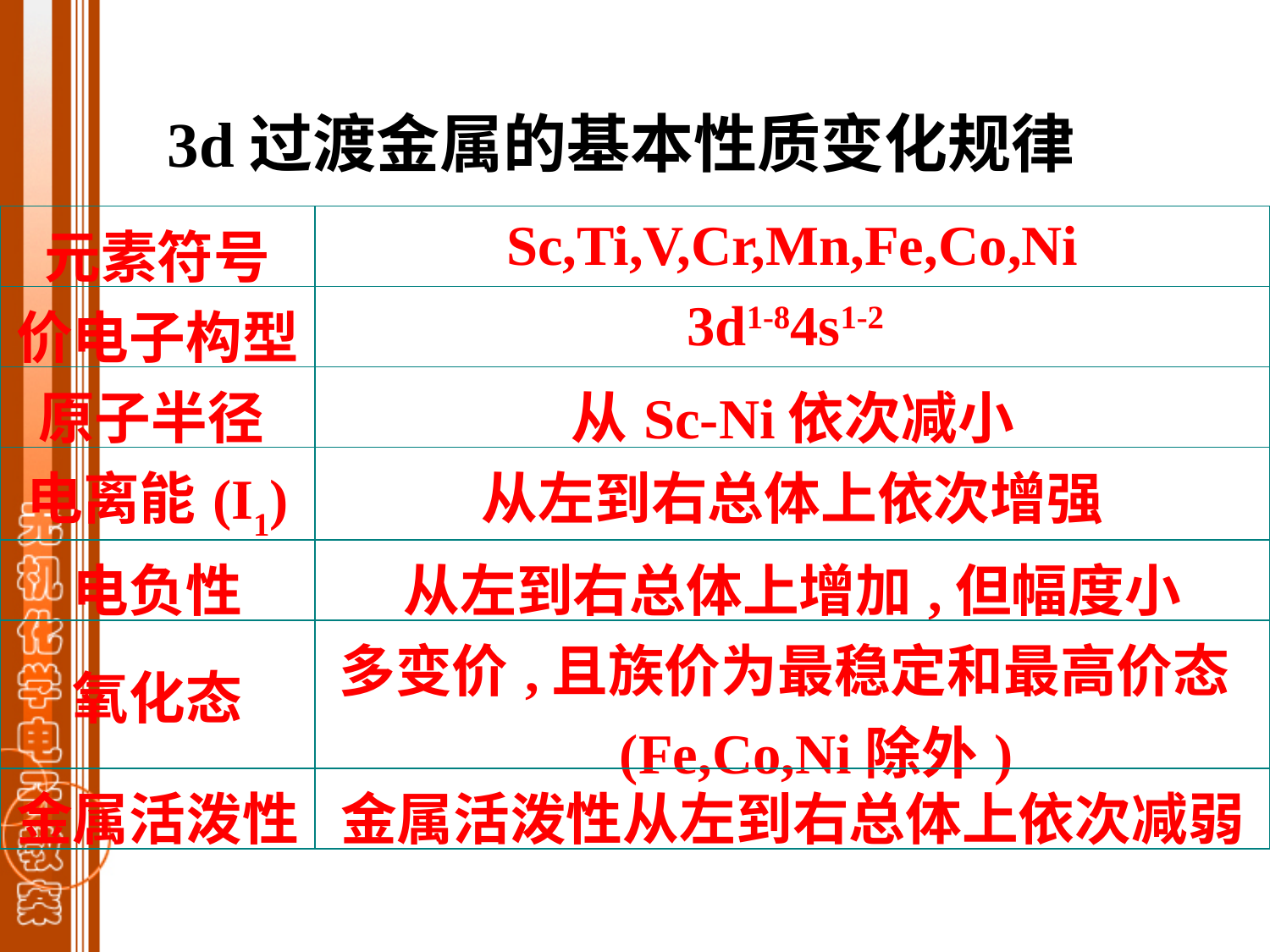

3d过渡金属的基本性质变化规律
| 元素符号 | Sc,Ti,V,Cr,Mn,Fe,Co,Ni |
| --- | --- |
| 价电子构型 | 3d1-84s1-2 |
| 原子半径 | 从Sc-Ni依次减小 |
| 电离能(I1) | 从左到右总体上依次增强 |
| 电负性 | 从左到右总体上增加,但幅度小 |
| 氧化态 | 多变价,且族价为最稳定和最高价态(Fe,Co,Ni除外) |
| 金属活泼性 | 金属活泼性从左到右总体上依次减弱 |
66